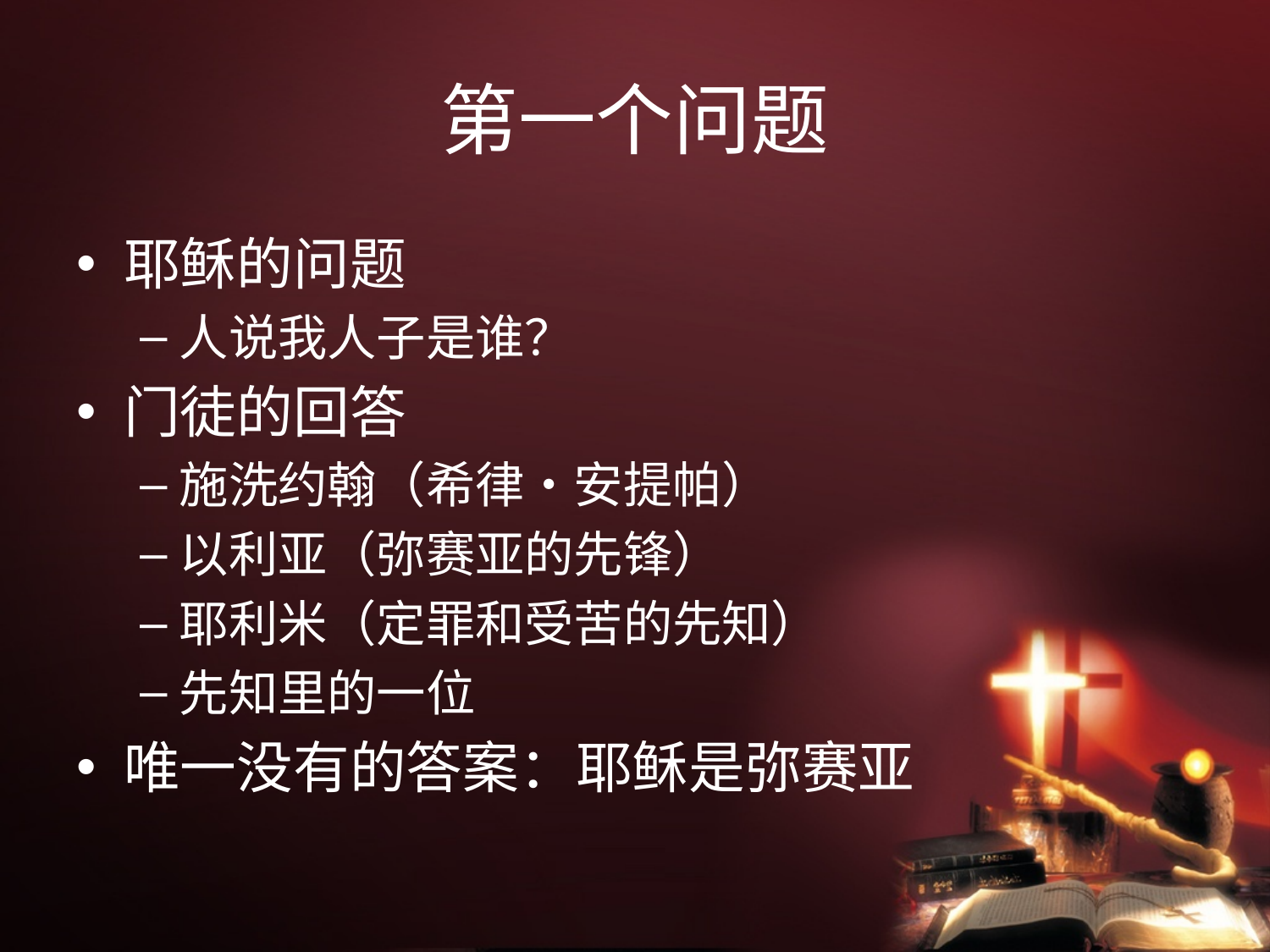

# 第一个问题
耶稣的问题
人说我人子是谁？
门徒的回答
施洗约翰（希律•安提帕）
以利亚（弥赛亚的先锋）
耶利米（定罪和受苦的先知）
先知里的一位
唯一没有的答案：耶稣是弥赛亚